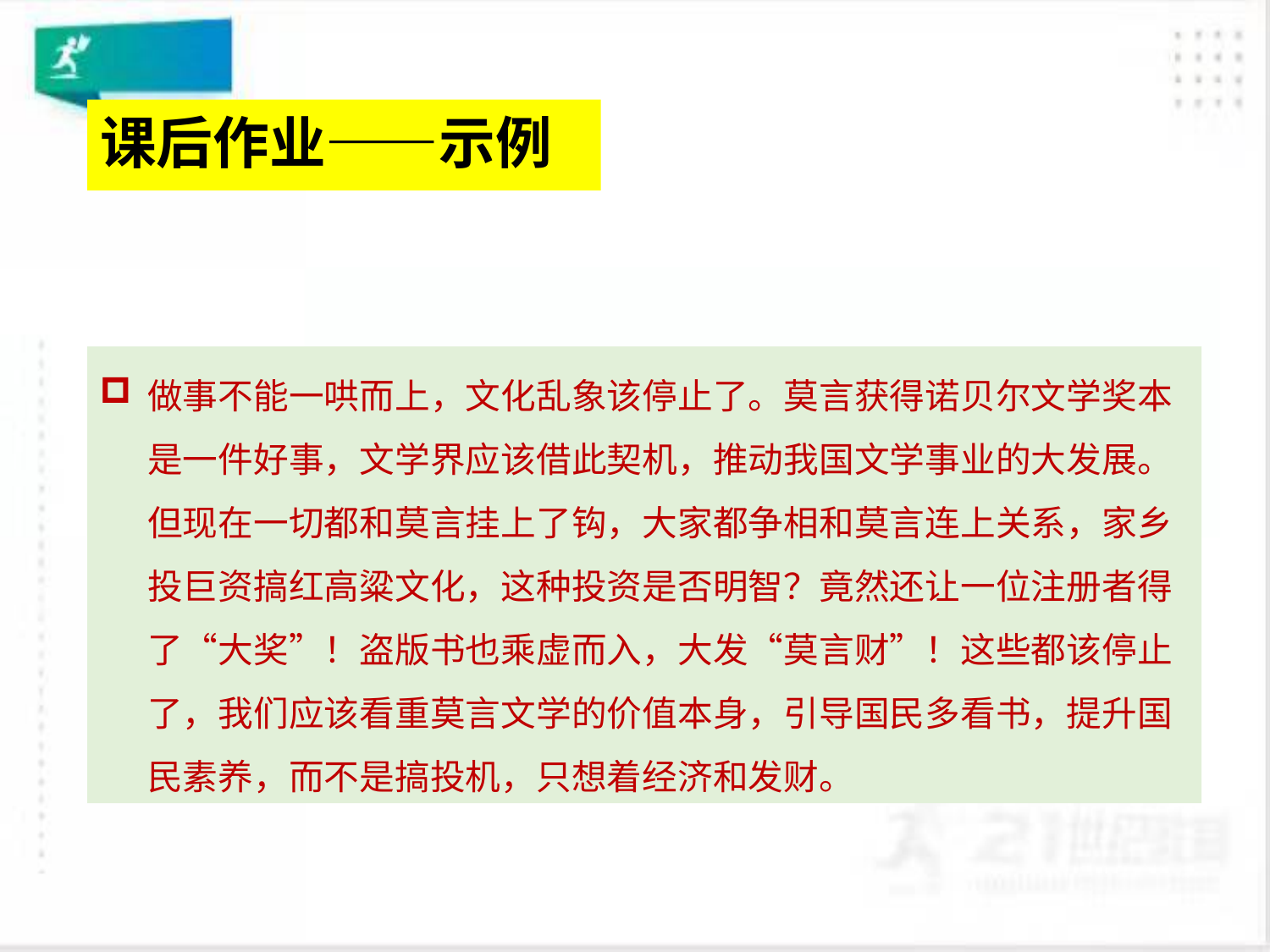

# 课后作业——示例
做事不能一哄而上，文化乱象该停止了。莫言获得诺贝尔文学奖本是一件好事，文学界应该借此契机，推动我国文学事业的大发展。但现在一切都和莫言挂上了钩，大家都争相和莫言连上关系，家乡投巨资搞红高粱文化，这种投资是否明智？竟然还让一位注册者得了“大奖”！盗版书也乘虚而入，大发“莫言财”！这些都该停止了，我们应该看重莫言文学的价值本身，引导国民多看书，提升国民素养，而不是搞投机，只想着经济和发财。